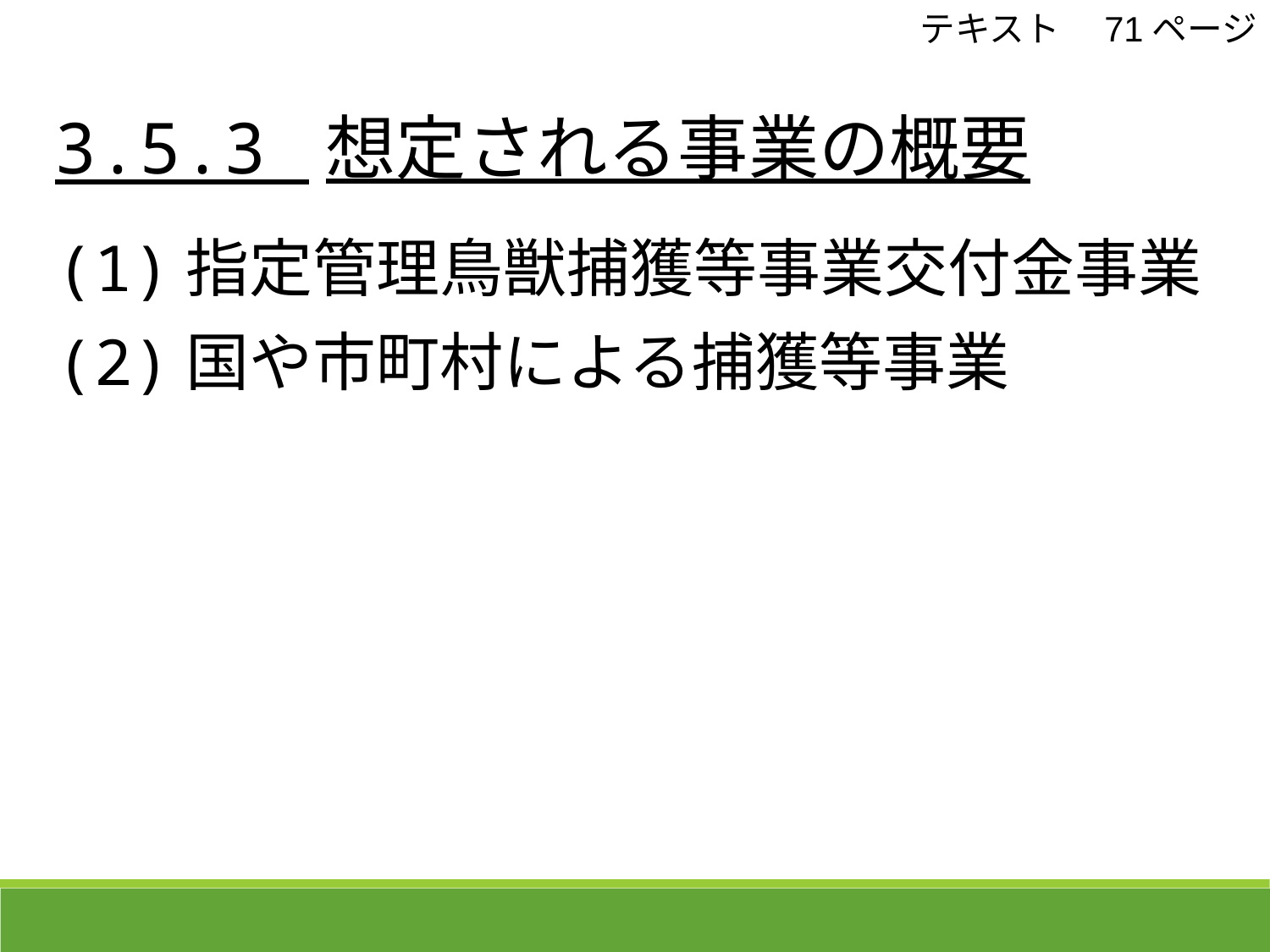

テキスト　71ページ
 3.5.3 想定される事業の概要
(1)指定管理鳥獣捕獲等事業交付金事業
(2)国や市町村による捕獲等事業